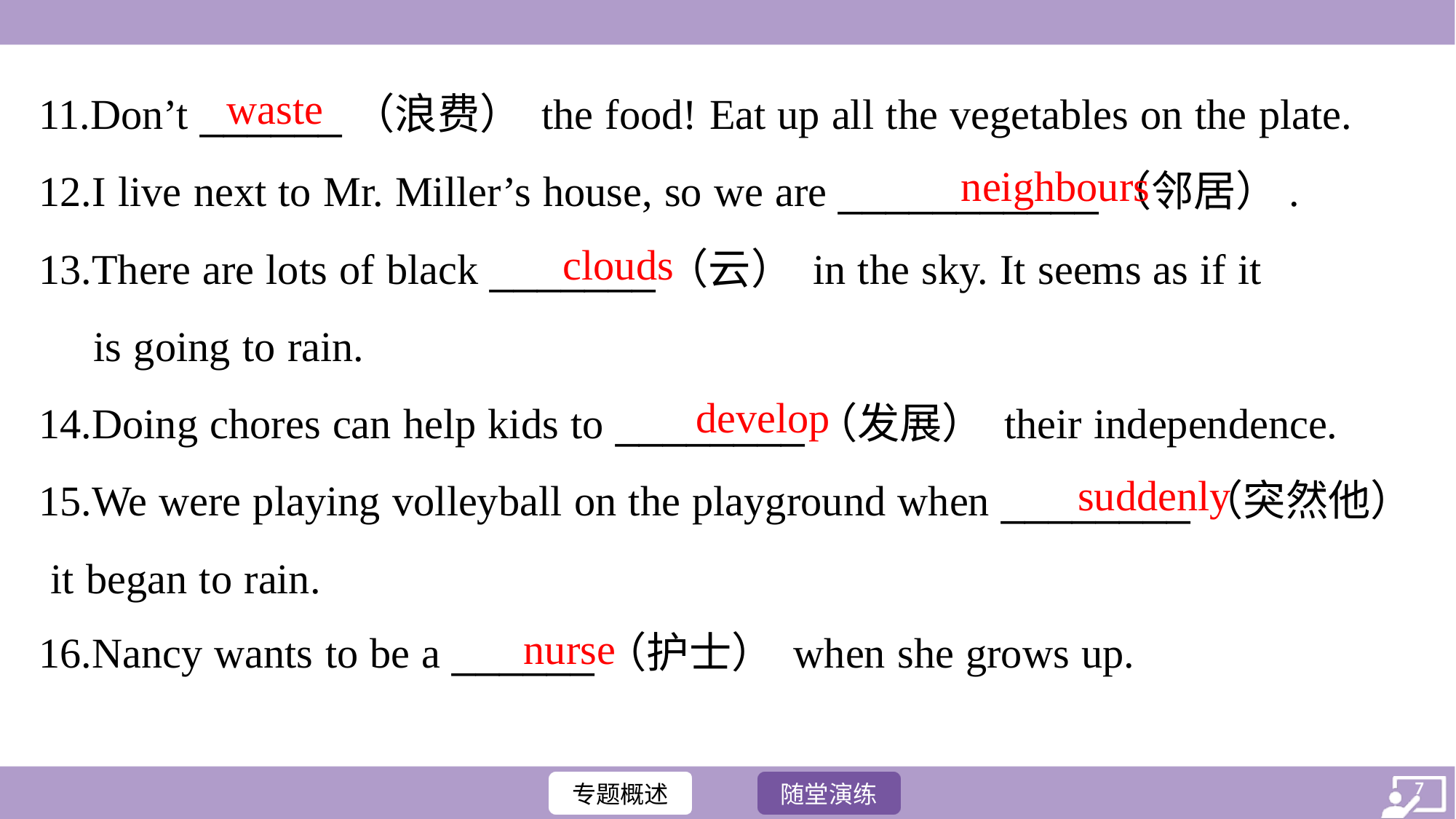

waste
11.Don’t ______（浪费） the food! Eat up all the vegetables on the plate.
12.I live next to Mr. Miller’s house, so we are ___________（邻居）.
13.There are lots of black _______（云） in the sky. It seems as if it
is going to rain.
14.Doing chores can help kids to ________（发展） their independence.
15.We were playing volleyball on the playground when ________（突然他）
 it began to rain.
16.Nancy wants to be a ______（护士） when she grows up.
neighbours
clouds
develop
suddenly
nurse